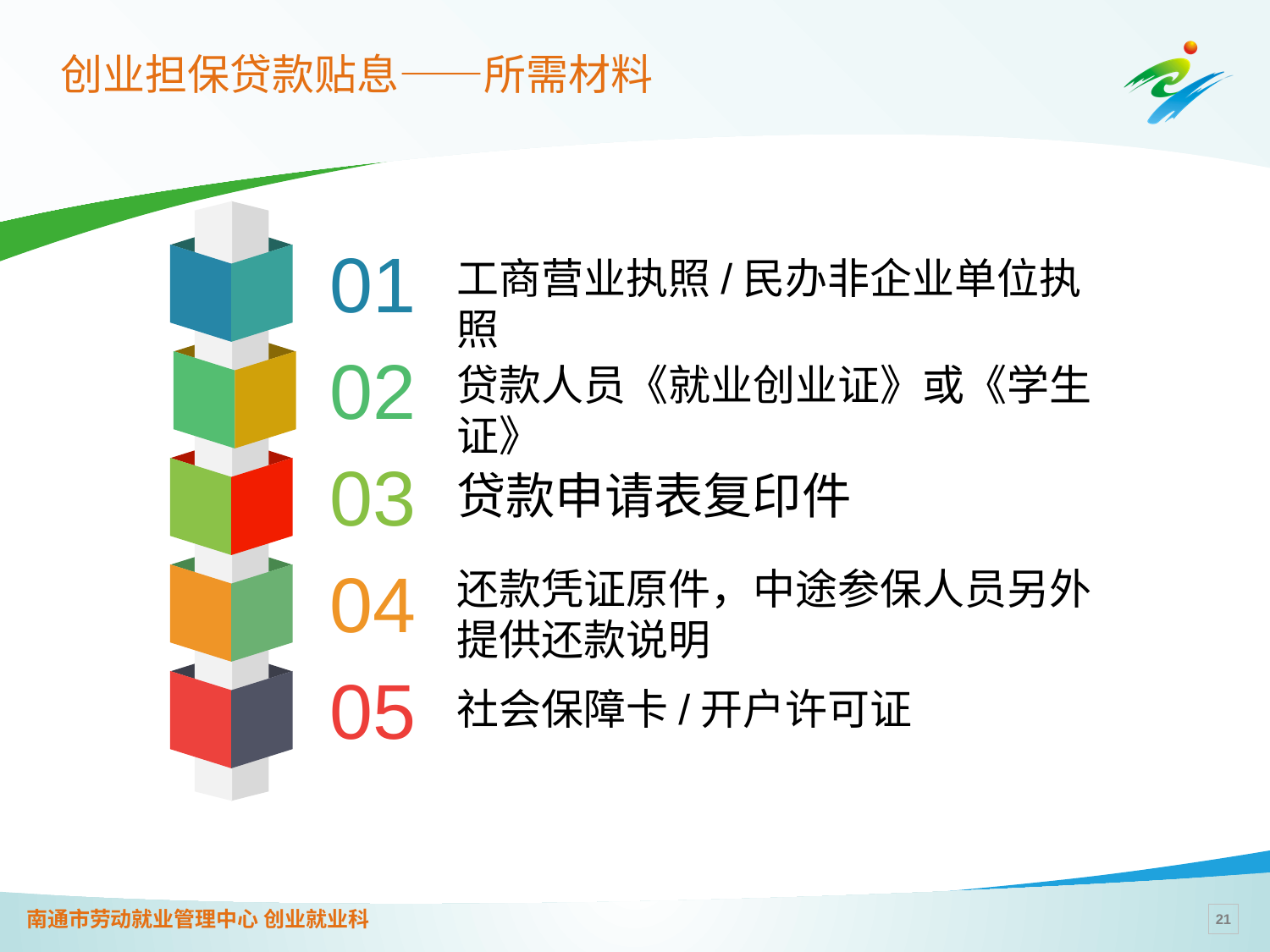

# 创业担保贷款贴息——所需材料

工商营业执照/民办非企业单位执照
01
贷款人员《就业创业证》或《学生证》
02
贷款申请表复印件
03
还款凭证原件，中途参保人员另外提供还款说明
04
社会保障卡/开户许可证
05